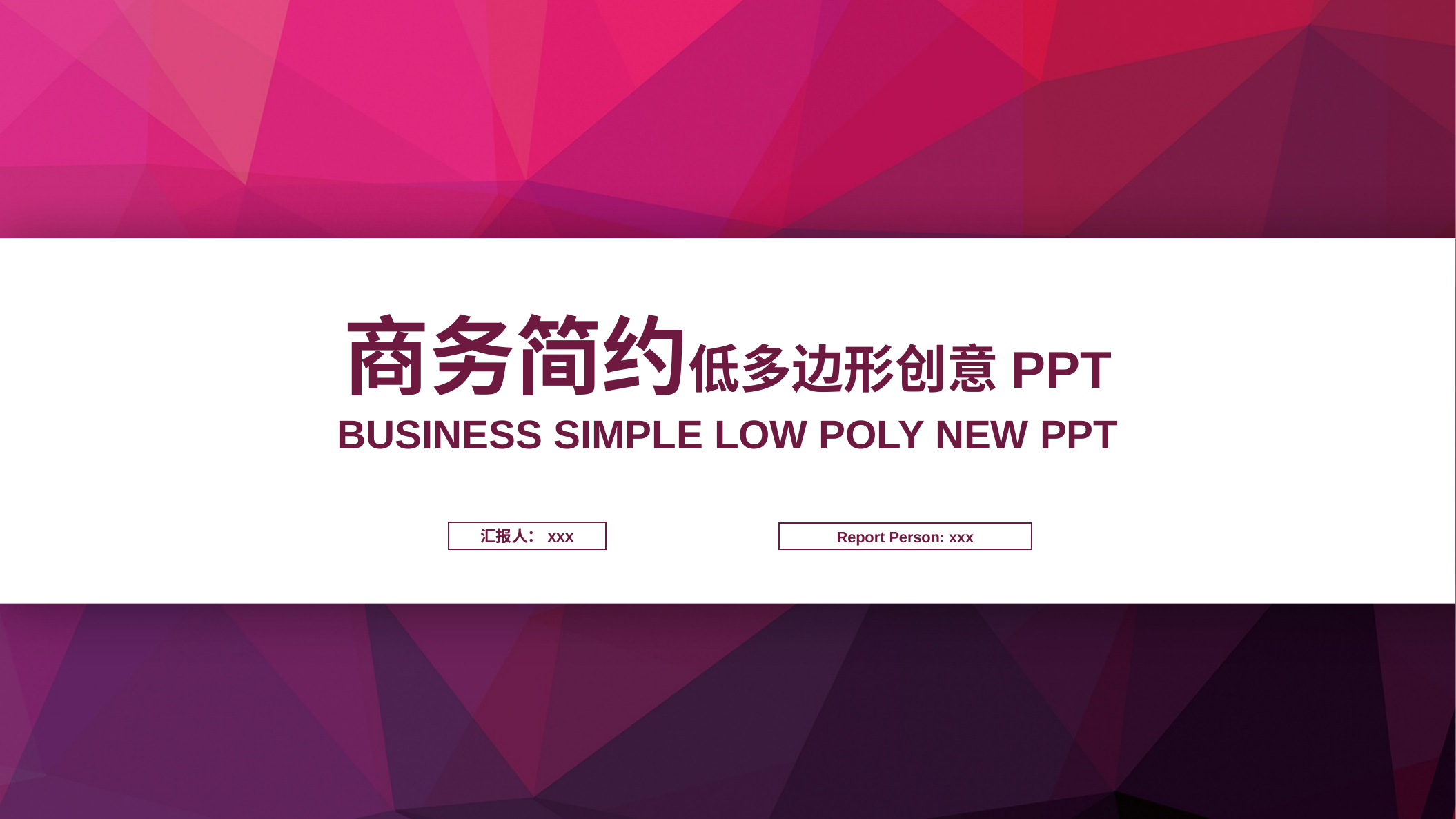

商务简约低多边形创意PPT
BUSINESS SIMPLE LOW POLY NEW PPT
汇报人：xxx
Report Person: xxx